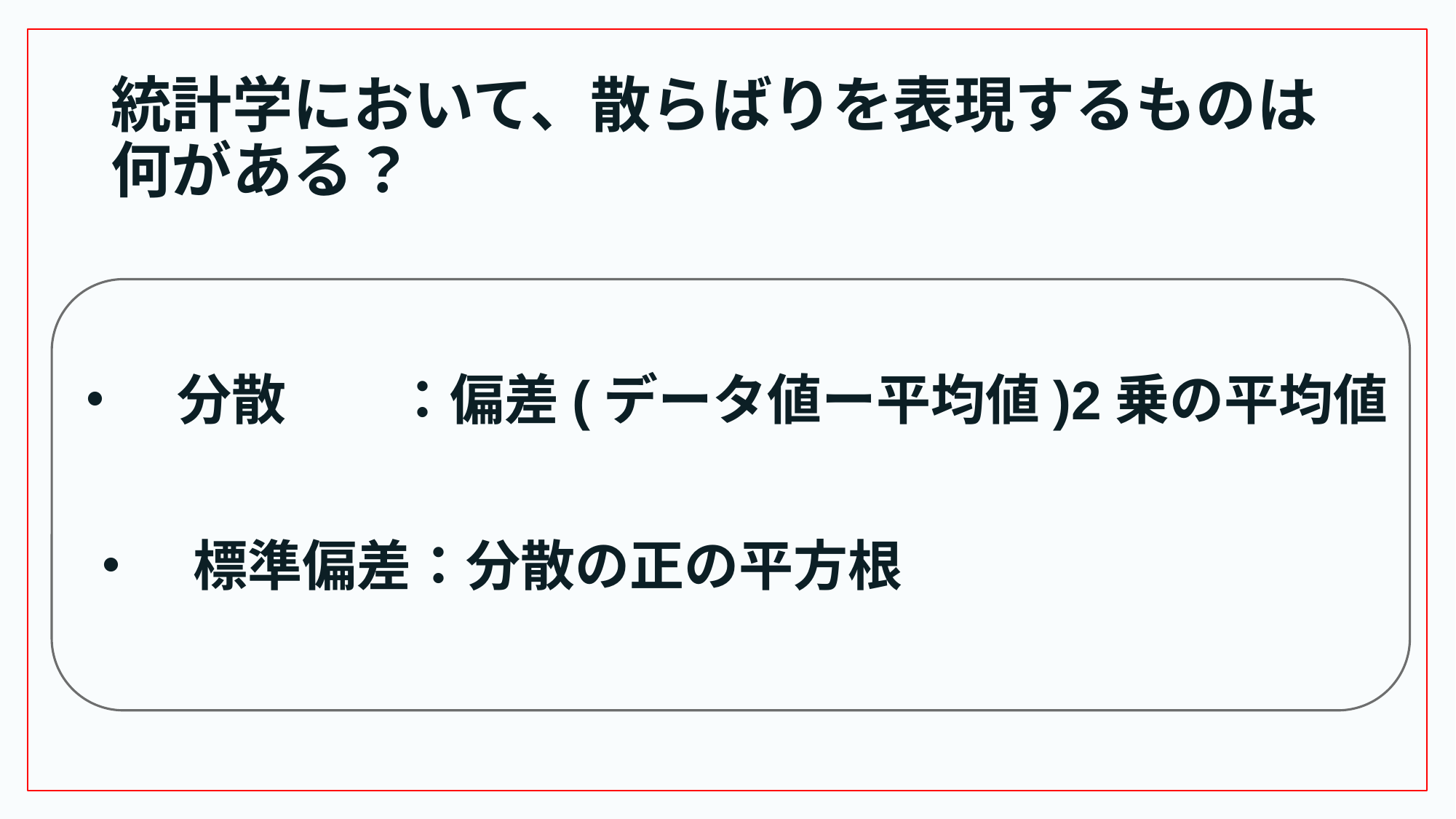

# 統計学において、散らばりを表現するものは何がある？

・　分散　　：偏差(データ値ー平均値)2乗の平均値
・　標準偏差：分散の正の平方根